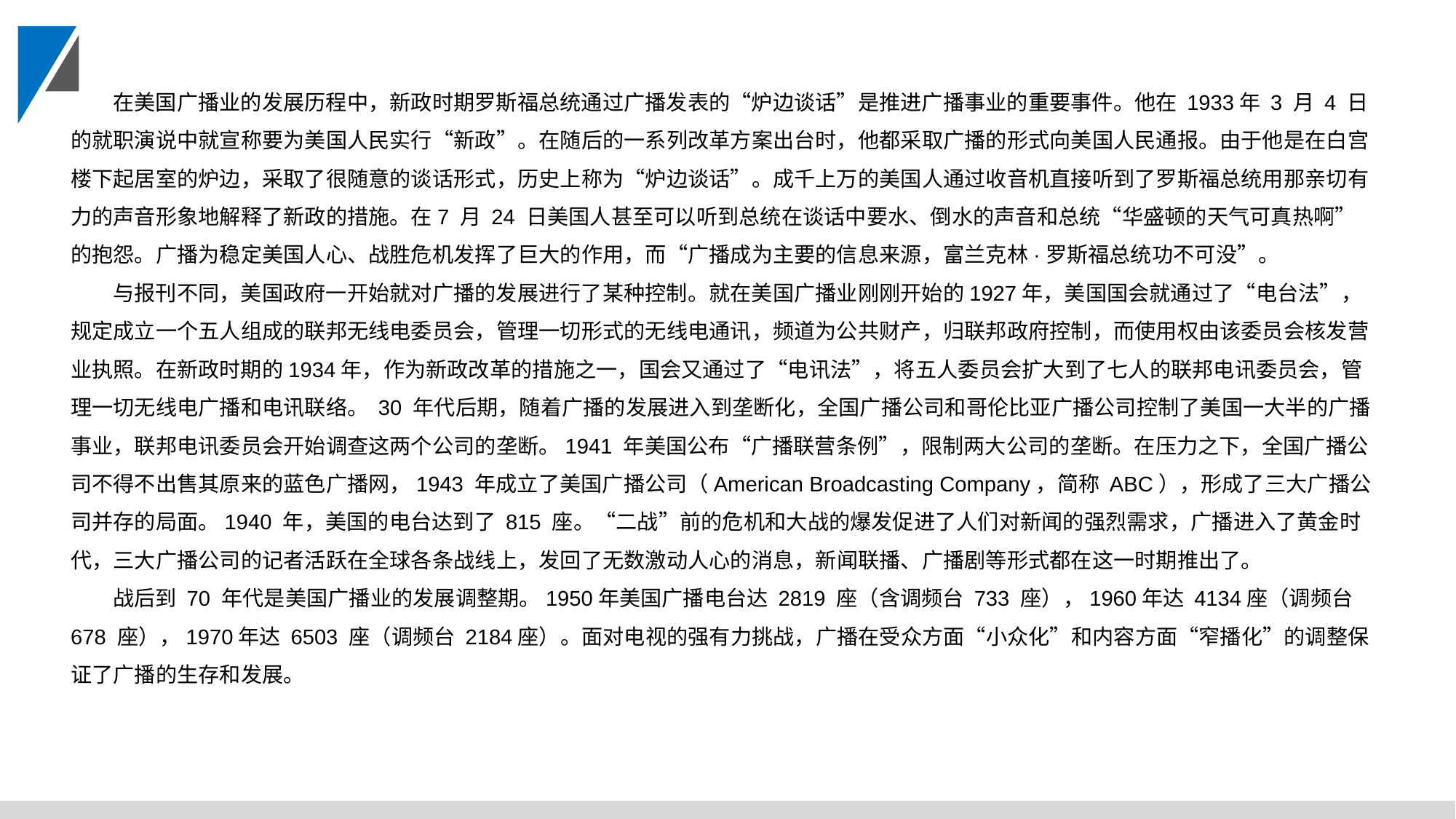

在美国广播业的发展历程中，新政时期罗斯福总统通过广播发表的“炉边谈话”是推进广播事业的重要事件。他在 1933年 3 月 4 日的就职演说中就宣称要为美国人民实行“新政”。在随后的一系列改革方案出台时，他都采取广播的形式向美国人民通报。由于他是在白宫楼下起居室的炉边，采取了很随意的谈话形式，历史上称为“炉边谈话”。成千上万的美国人通过收音机直接听到了罗斯福总统用那亲切有力的声音形象地解释了新政的措施。在7 月 24 日美国人甚至可以听到总统在谈话中要水、倒水的声音和总统“华盛顿的天气可真热啊”的抱怨。广播为稳定美国人心、战胜危机发挥了巨大的作用，而“广播成为主要的信息来源，富兰克林·罗斯福总统功不可没”。
与报刊不同，美国政府一开始就对广播的发展进行了某种控制。就在美国广播业刚刚开始的1927年，美国国会就通过了“电台法”，规定成立一个五人组成的联邦无线电委员会，管理一切形式的无线电通讯，频道为公共财产，归联邦政府控制，而使用权由该委员会核发营业执照。在新政时期的1934年，作为新政改革的措施之一，国会又通过了“电讯法”，将五人委员会扩大到了七人的联邦电讯委员会，管理一切无线电广播和电讯联络。 30 年代后期，随着广播的发展进入到垄断化，全国广播公司和哥伦比亚广播公司控制了美国一大半的广播事业，联邦电讯委员会开始调查这两个公司的垄断。1941 年美国公布“广播联营条例”，限制两大公司的垄断。在压力之下，全国广播公司不得不出售其原来的蓝色广播网，1943 年成立了美国广播公司（American Broadcasting Company，简称 ABC），形成了三大广播公司并存的局面。1940 年，美国的电台达到了 815 座。“二战”前的危机和大战的爆发促进了人们对新闻的强烈需求，广播进入了黄金时代，三大广播公司的记者活跃在全球各条战线上，发回了无数激动人心的消息，新闻联播、广播剧等形式都在这一时期推出了。
战后到 70 年代是美国广播业的发展调整期。1950年美国广播电台达 2819 座（含调频台 733 座），1960年达 4134座（调频台 678 座），1970年达 6503 座（调频台 2184座）。面对电视的强有力挑战，广播在受众方面“小众化”和内容方面“窄播化”的调整保证了广播的生存和发展。